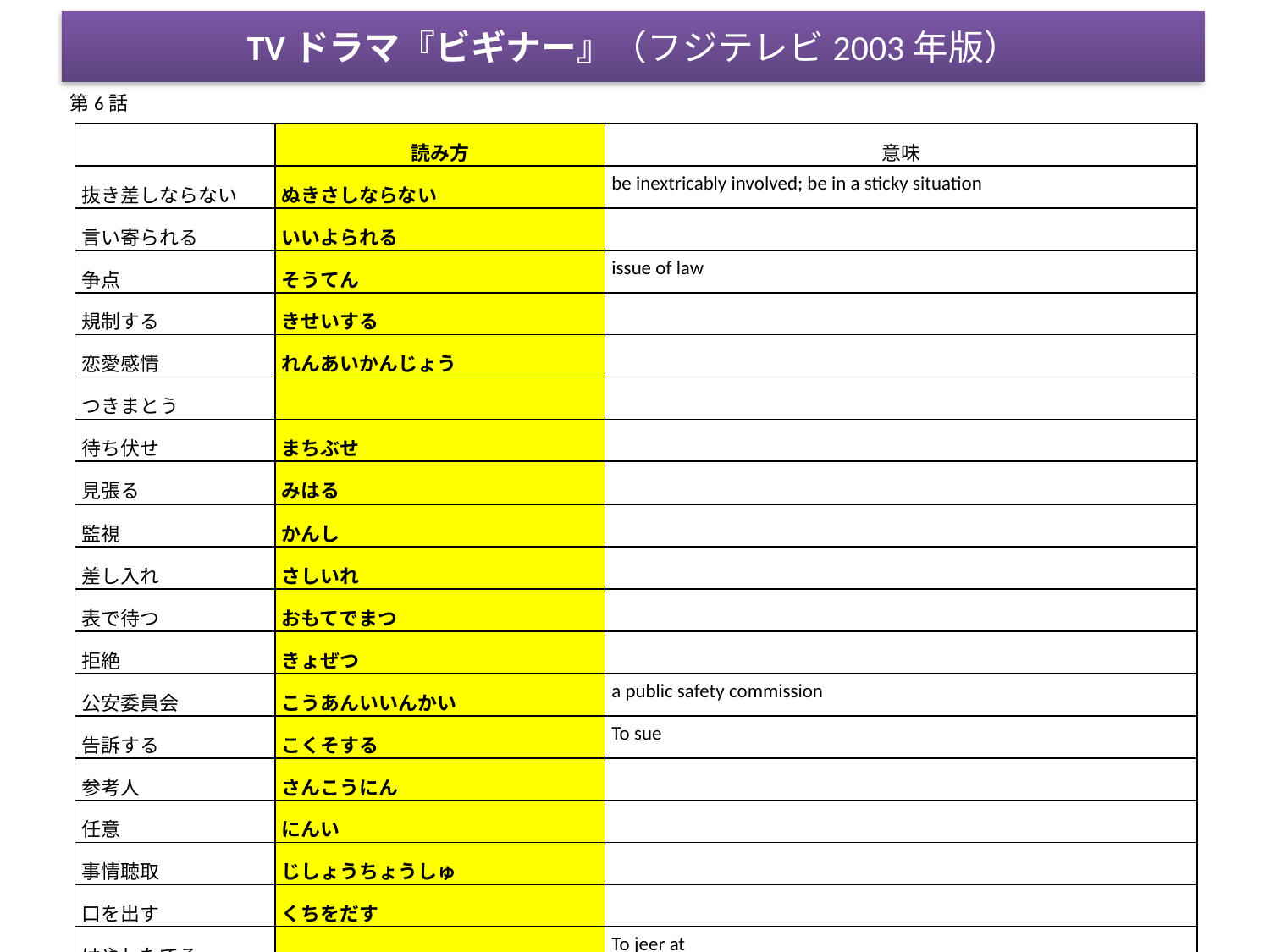

# TVドラマ『ビギナー』（フジテレビ2003年版）
第6話
|  | 読み方 | 意味 |
| --- | --- | --- |
| 抜き差しならない | ぬきさしならない | be inextricably involved; be in a sticky situation |
| 言い寄られる | いいよられる |  |
| 争点 | そうてん | issue of law |
| 規制する | きせいする |  |
| 恋愛感情 | れんあいかんじょう |  |
| つきまとう |  |  |
| 待ち伏せ | まちぶせ |  |
| 見張る | みはる |  |
| 監視 | かんし |  |
| 差し入れ | さしいれ |  |
| 表で待つ | おもてでまつ |  |
| 拒絶 | きょぜつ |  |
| 公安委員会 | こうあんいいんかい | a public safety commission |
| 告訴する | こくそする | To sue |
| 参考人 | さんこうにん |  |
| 任意 | にんい |  |
| 事情聴取 | じしょうちょうしゅ |  |
| 口を出す | くちをだす |  |
| はやしたてる |  | To jeer at |
| 野次馬 | やじうま | curious onlookers, rubbernecks |